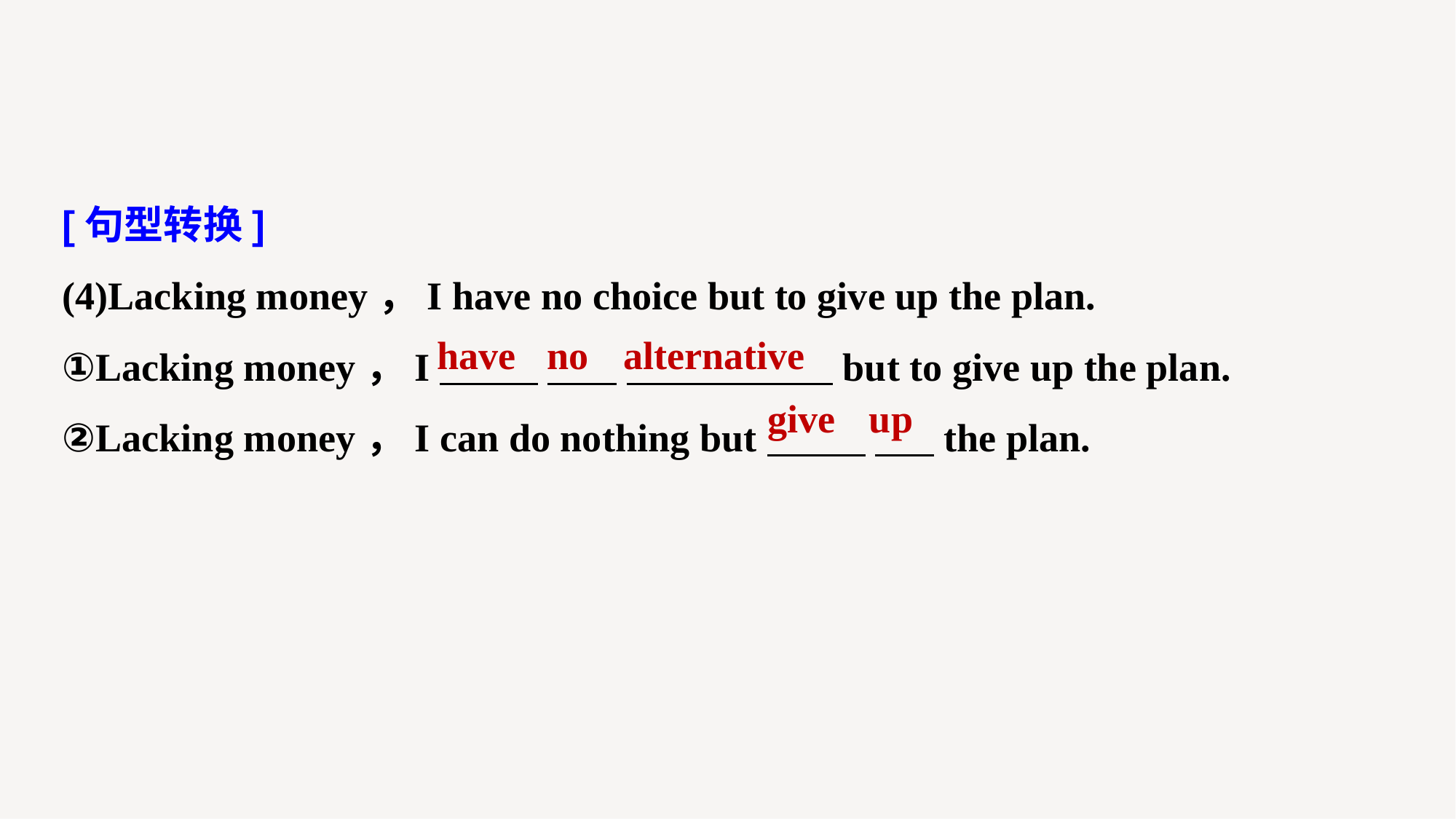

[句型转换]
(4)Lacking money，I have no choice but to give up the plan.
①Lacking money，I                                          but to give up the plan.
②Lacking money，I can do nothing but                   the plan.
have
no
alternative
give
up